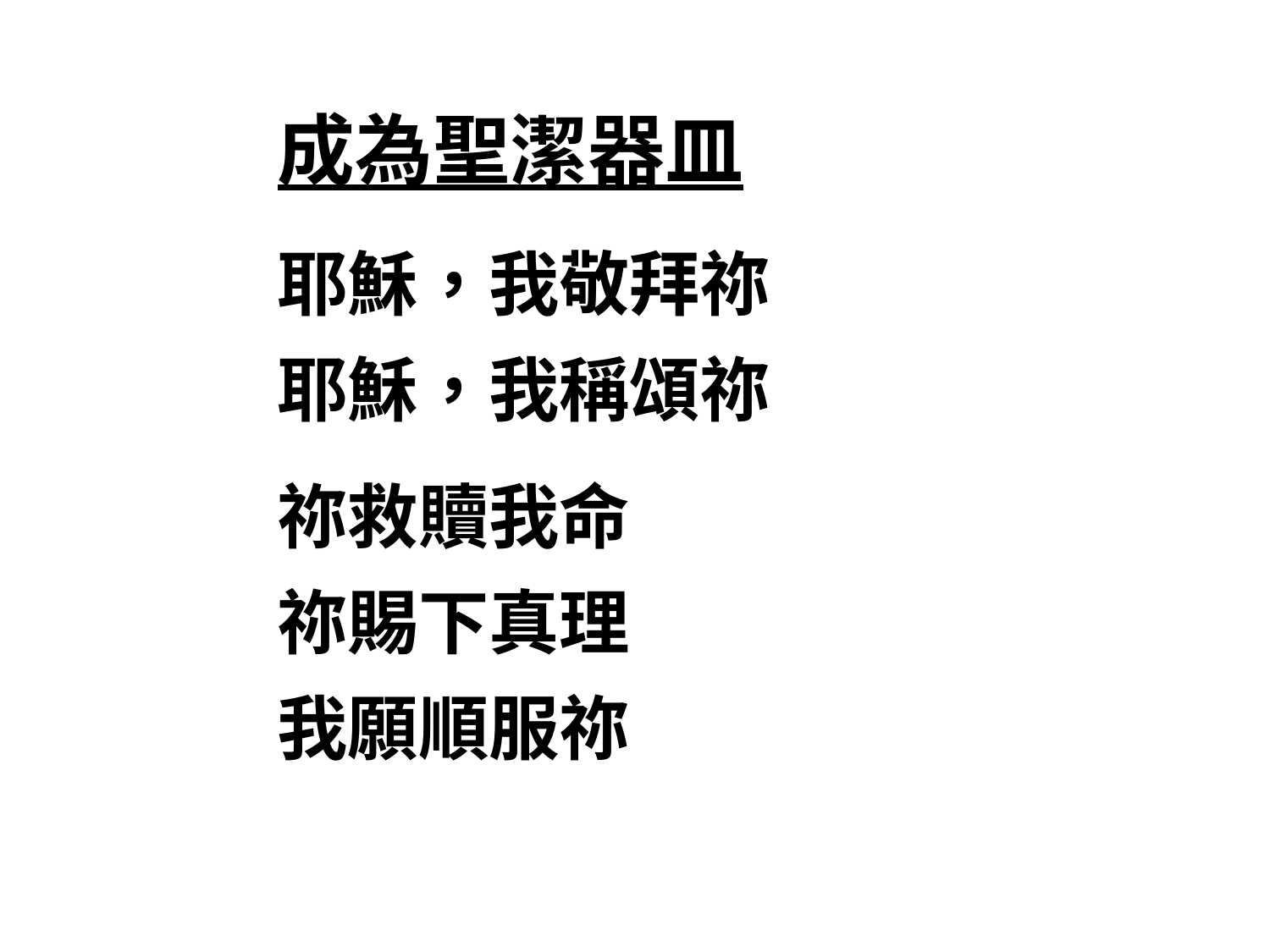

成為聖潔器皿

耶穌，我敬拜祢
耶穌，我稱頌祢

祢救贖我命
祢賜下真理
我願順服祢